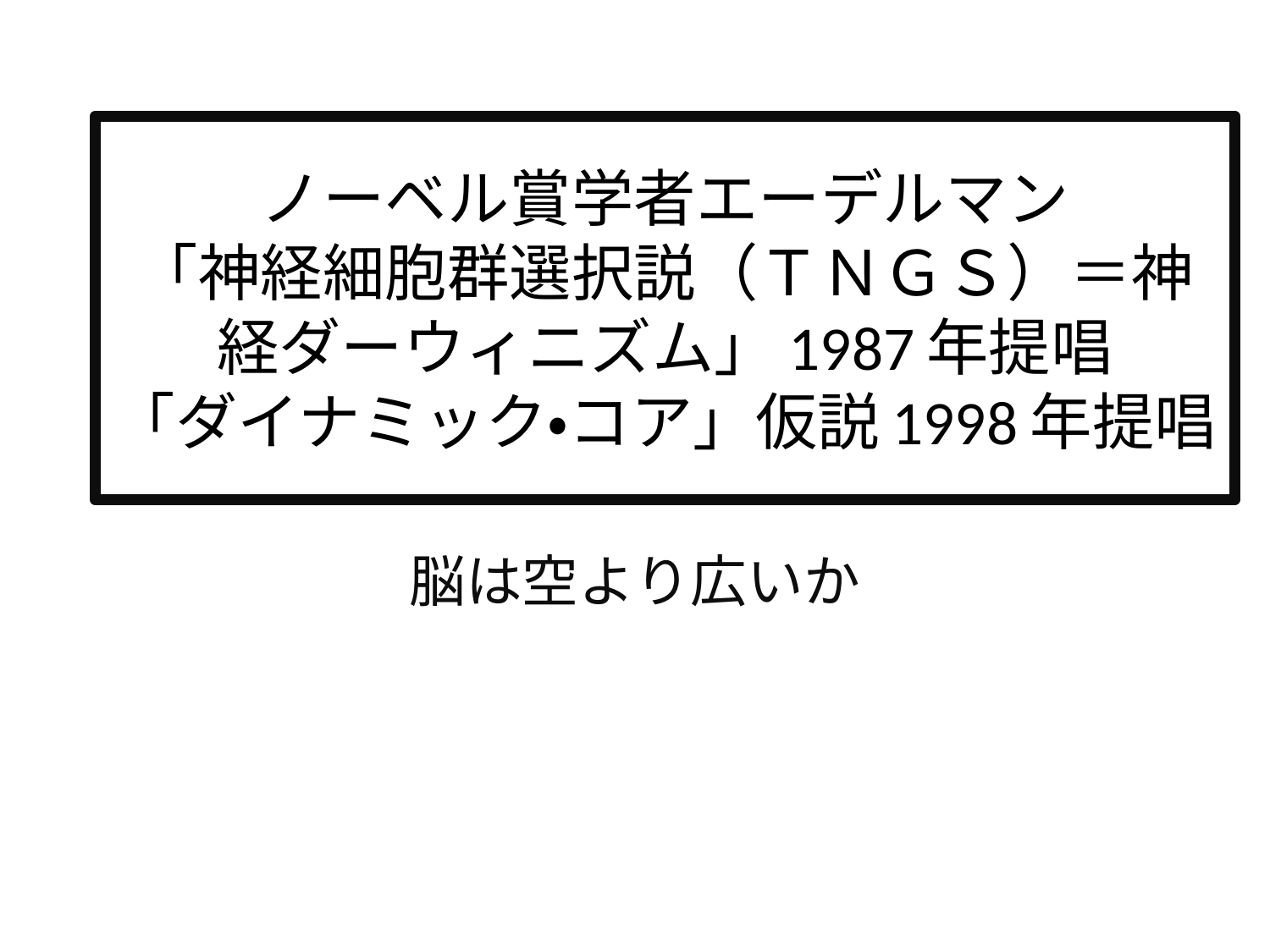

# ノーベル賞学者エーデルマン 「神経細胞群選択説（ＴＮＧＳ）＝神経ダーウィニズム」1987年提唱 「ダイナミック・コア」仮説1998年提唱
脳は空より広いか